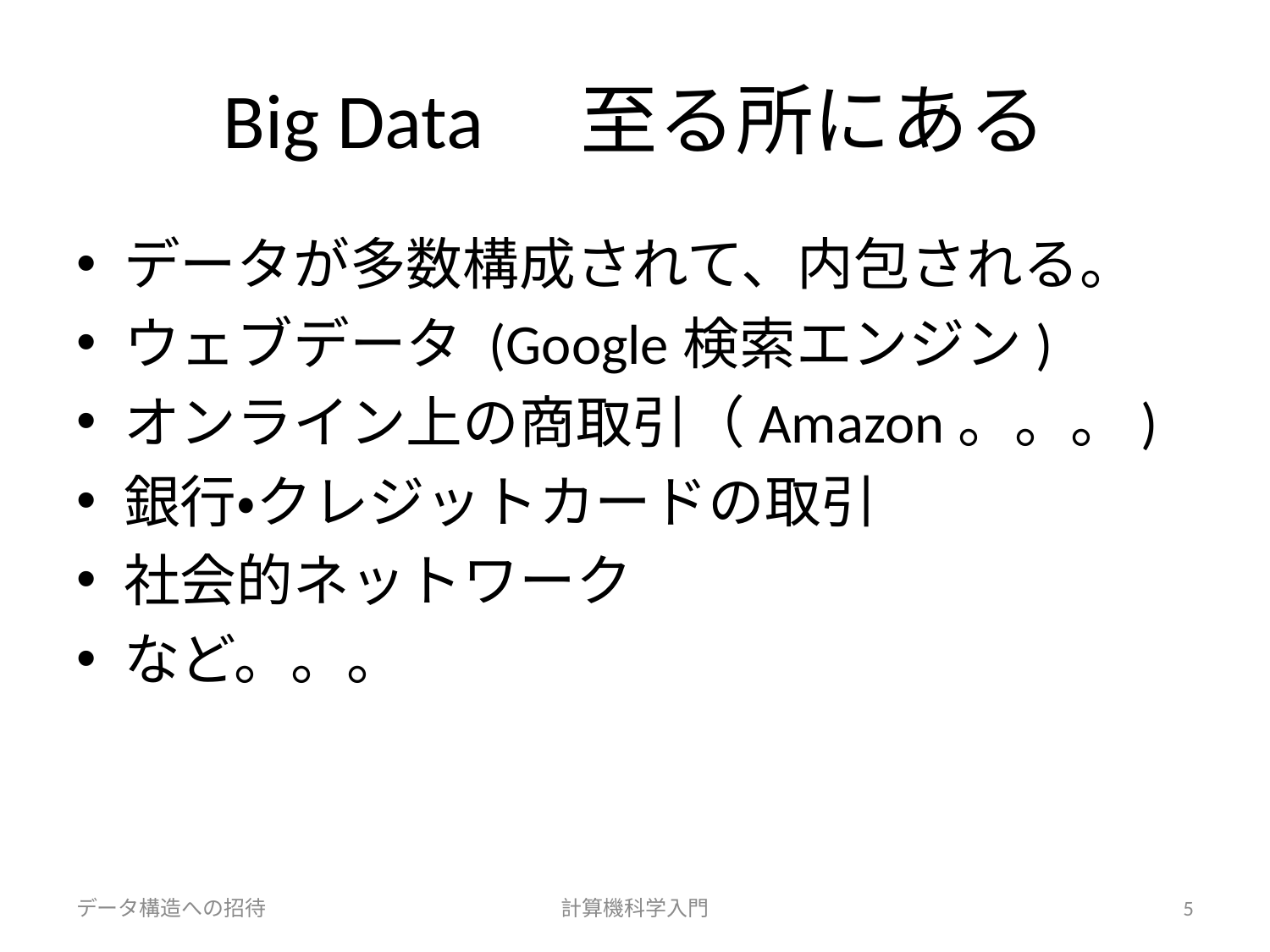

# Big Data　至る所にある
データが多数構成されて、内包される。
ウェブデータ (Google検索エンジン)
オンライン上の商取引（Amazon。。。)
銀行・クレジットカードの取引
社会的ネットワーク
など。。。

データ構造への招待
計算機科学入門
5